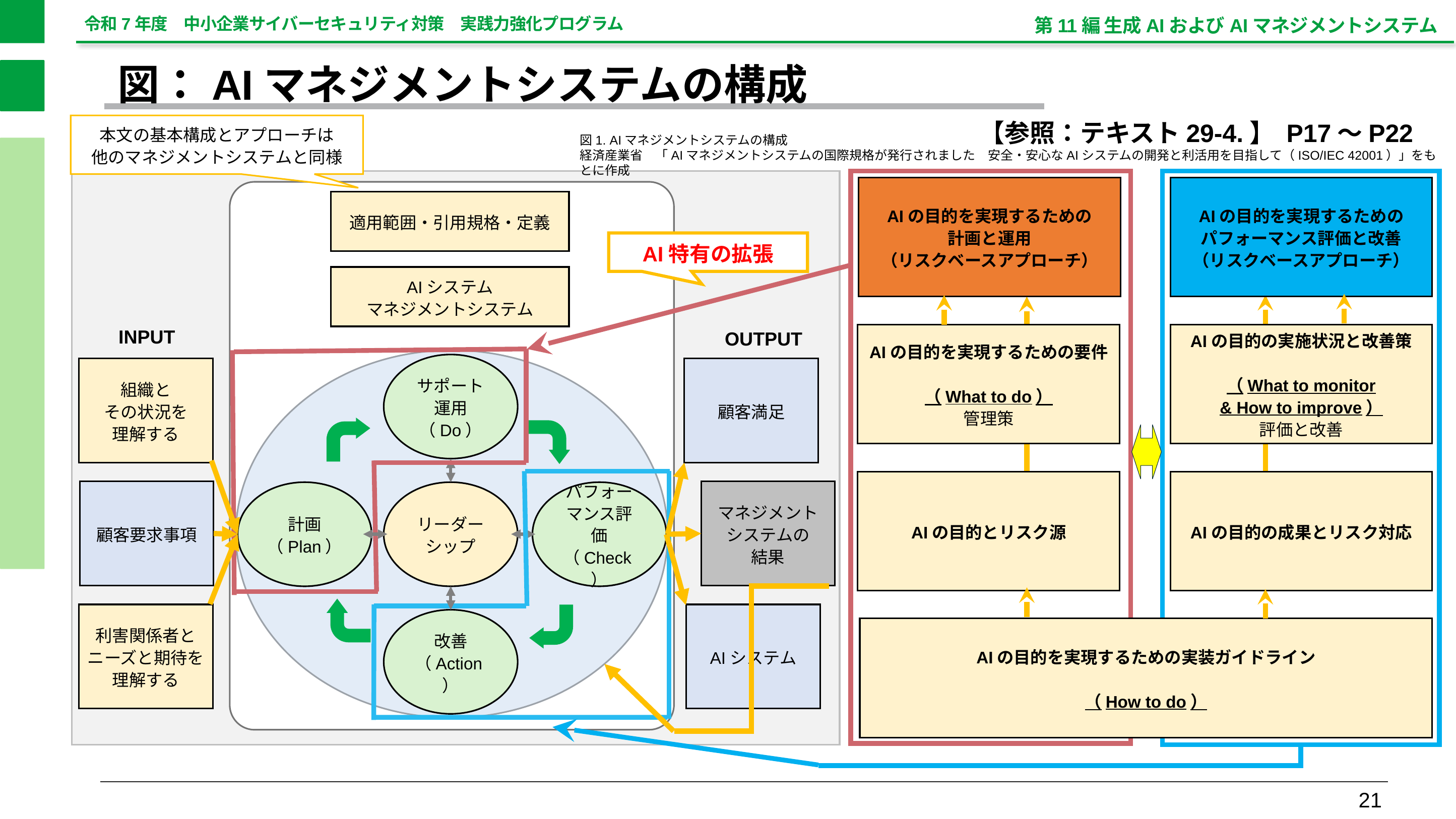

第11編 生成AIおよびAIマネジメントシステム
図：AIマネジメントシステムの構成
【参照：テキスト29-4.】 P17～P22
本文の基本構成とアプローチは
他のマネジメントシステムと同様
図1. AIマネジメントシステムの構成
経済産業省　「AIマネジメントシステムの国際規格が発行されました　安全・安心なAIシステムの開発と利活用を目指して（ISO/IEC 42001）」をもとに作成

AIの目的を実現するための
計画と運用
（リスクベースアプローチ）
AIの目的を実現するための
パフォーマンス評価と改善
（リスクベースアプローチ）

適用範囲・引用規格・定義
AI特有の拡張
AIシステム
マネジメントシステム
INPUT
OUTPUT
AIの目的を実現するための要件

（What to do）
管理策
AIの目的の実施状況と改善策

（What to monitor
& How to improve）
評価と改善

サポート
運用
（Do）
組織と
その状況を
理解する
顧客満足

AIの目的とリスク源
AIの目的の成果とリスク対応
顧客要求事項
マネジメント
システムの
結果
計画
（Plan）
リーダー
シップ
パフォーマンス評価
（Check）

利害関係者とニーズと期待を理解する
AIシステム

改善
（Action）
AIの目的を実現するための実装ガイドライン

（How to do）